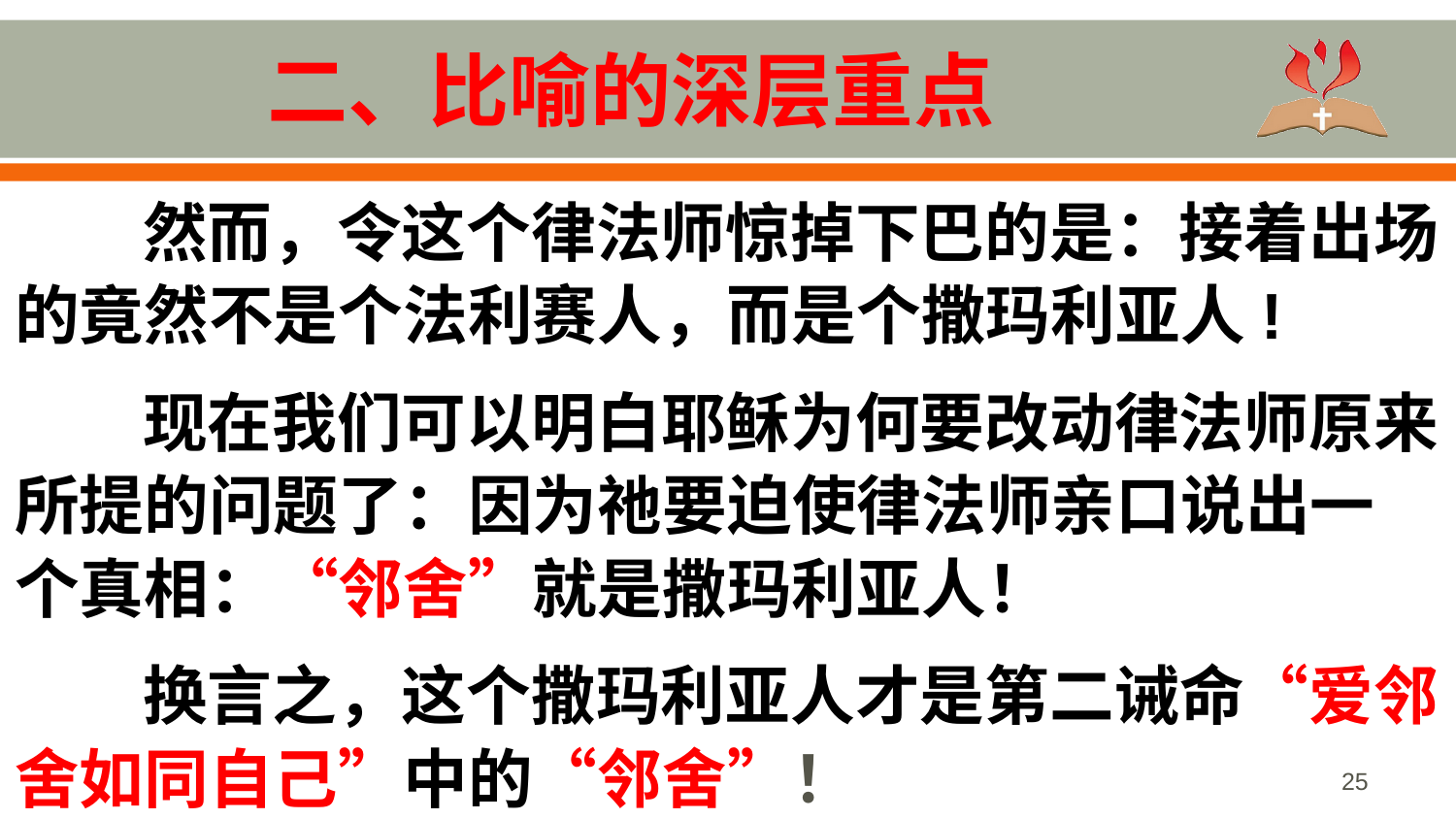

# 二、比喻的深层重点
然而，令这个律法师惊掉下巴的是：接着出场的竟然不是个法利赛人，而是个撒玛利亚人!
现在我们可以明白耶稣为何要改动律法师原来所提的问题了：因为祂要迫使律法师亲口说出一个真相：“邻舍”就是撒玛利亚人！
换言之，这个撒玛利亚人才是第二诫命“爱邻舍如同自己”中的“邻舍”！

25